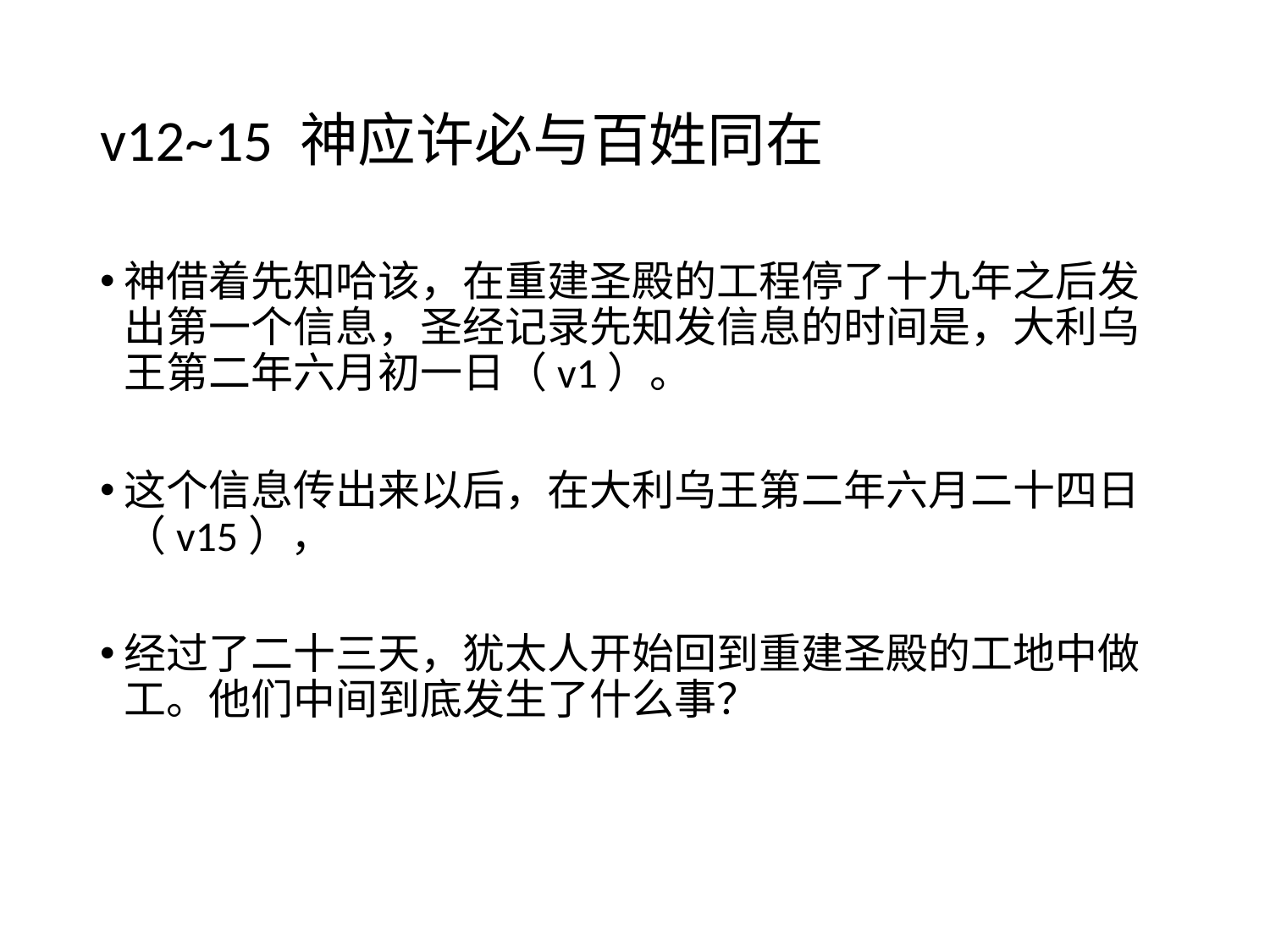

# v12~15 神应许必与百姓同在
神借着先知哈该，在重建圣殿的工程停了十九年之后发出第一个信息，圣经记录先知发信息的时间是，大利乌王第二年六月初一日（v1）。

这个信息传出来以后，在大利乌王第二年六月二十四日（v15），

经过了二十三天，犹太人开始回到重建圣殿的工地中做工。他们中间到底发生了什么事？